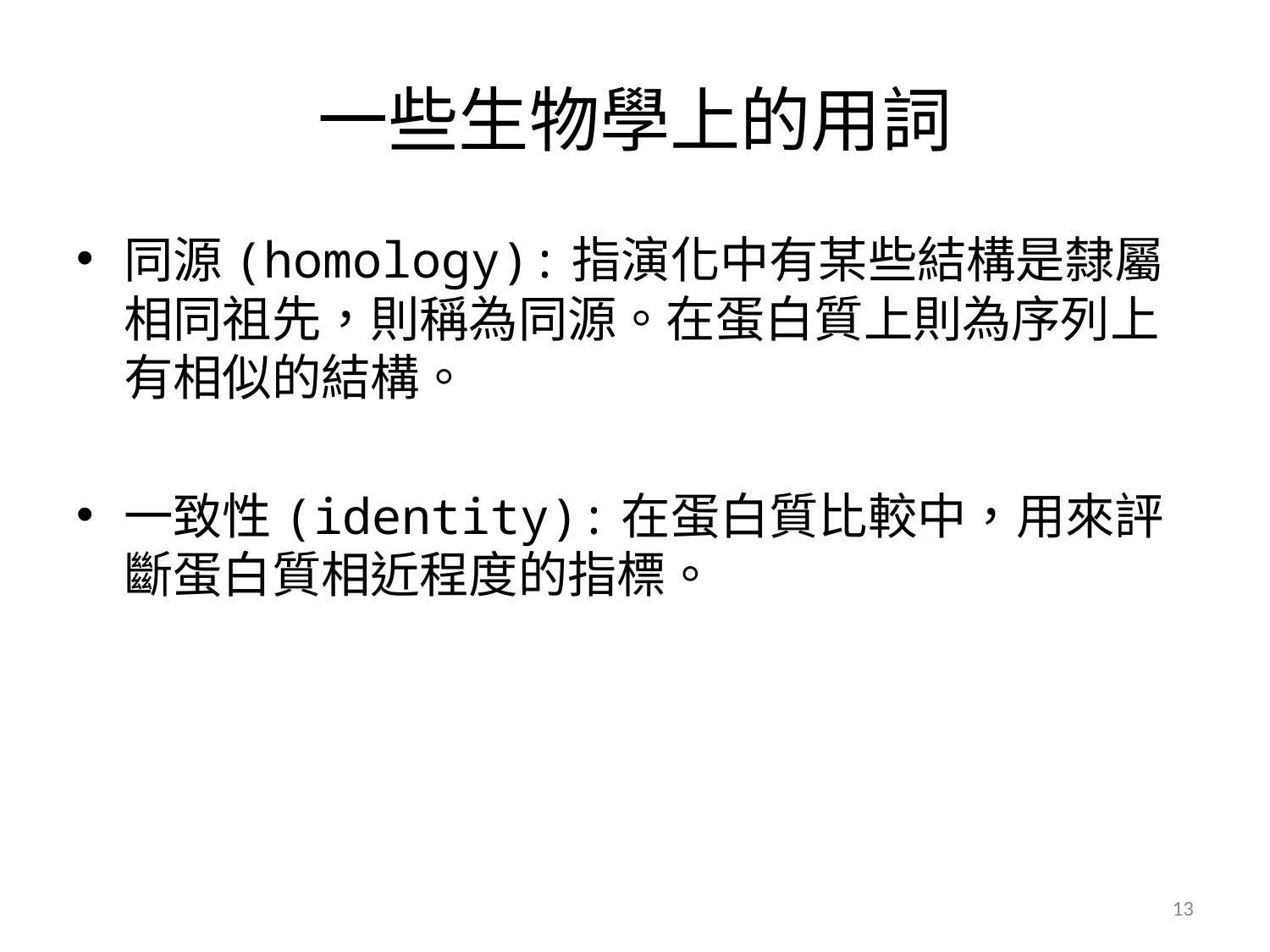

# 一些生物學上的用詞
同源(homology):指演化中有某些結構是隸屬相同祖先，則稱為同源。在蛋白質上則為序列上有相似的結構。

一致性(identity):在蛋白質比較中，用來評斷蛋白質相近程度的指標。

13